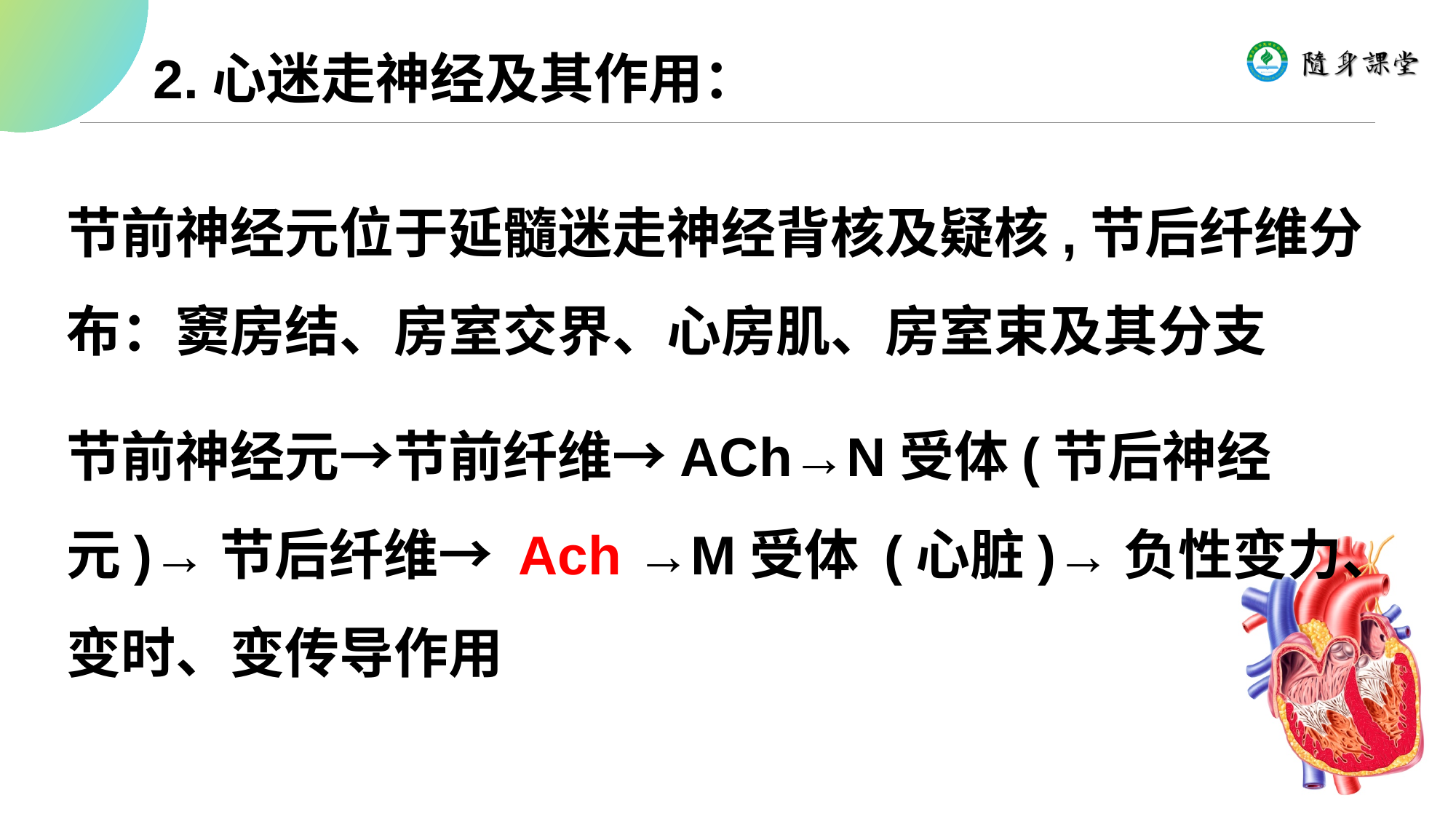

2.心迷走神经及其作用：
节前神经元位于延髓迷走神经背核及疑核,节后纤维分布：窦房结、房室交界、心房肌、房室束及其分支
节前神经元→节前纤维→ACh→N受体(节后神经元)→节后纤维→ Ach →M受体 (心脏)→负性变力、变时、变传导作用